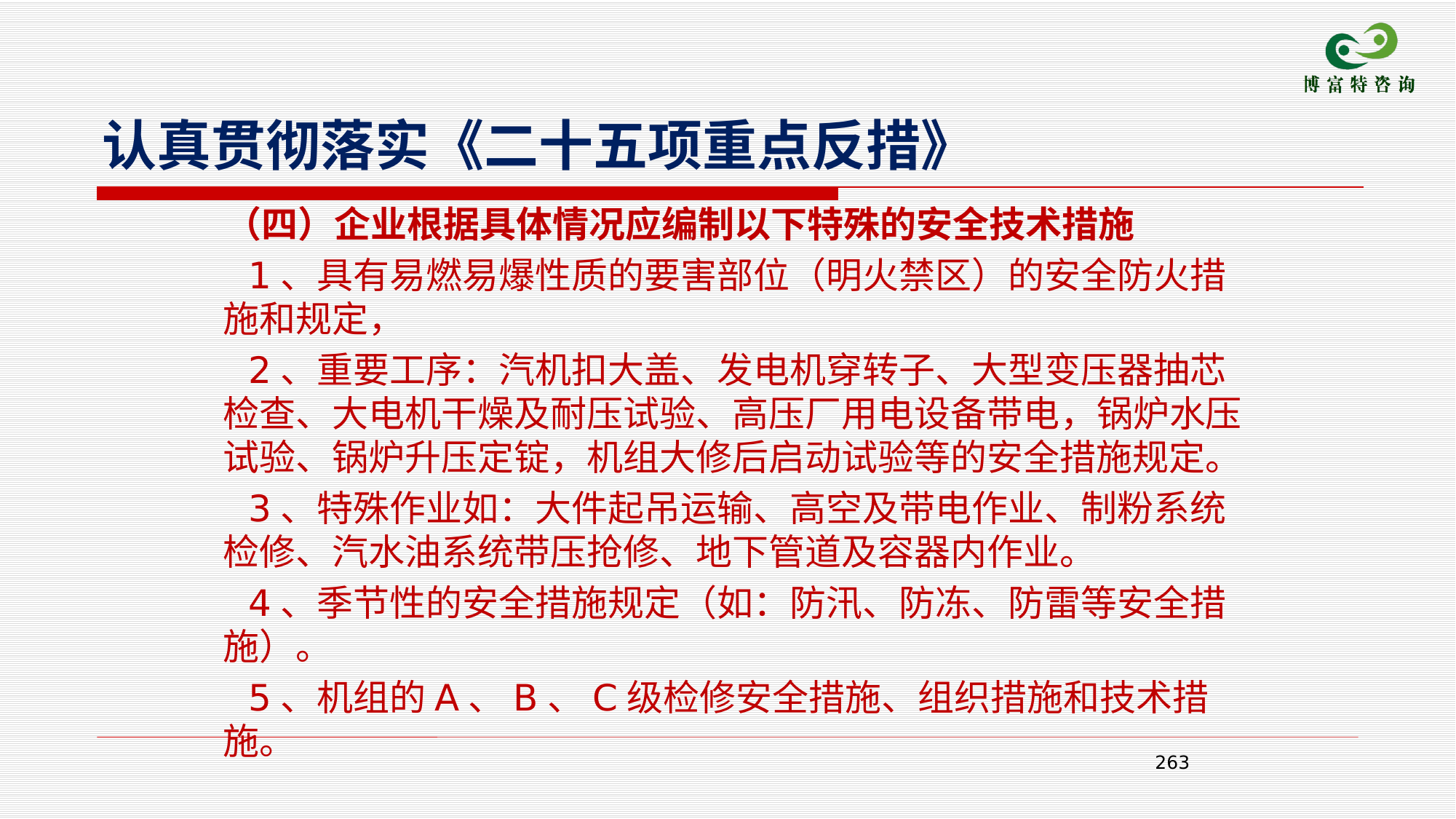

认真贯彻落实《二十五项重点反措》
      （四）企业根据具体情况应编制以下特殊的安全技术措施
       1、具有易燃易爆性质的要害部位（明火禁区）的安全防火措施和规定，
       2、重要工序：汽机扣大盖、发电机穿转子、大型变压器抽芯检查、大电机干燥及耐压试验、高压厂用电设备带电，锅炉水压试验、锅炉升压定锭，机组大修后启动试验等的安全措施规定。
       3、特殊作业如：大件起吊运输、高空及带电作业、制粉系统检修、汽水油系统带压抢修、地下管道及容器内作业。
       4、季节性的安全措施规定（如：防汛、防冻、防雷等安全措施）。
       5、机组的A、B、C级检修安全措施、组织措施和技术措施。

263